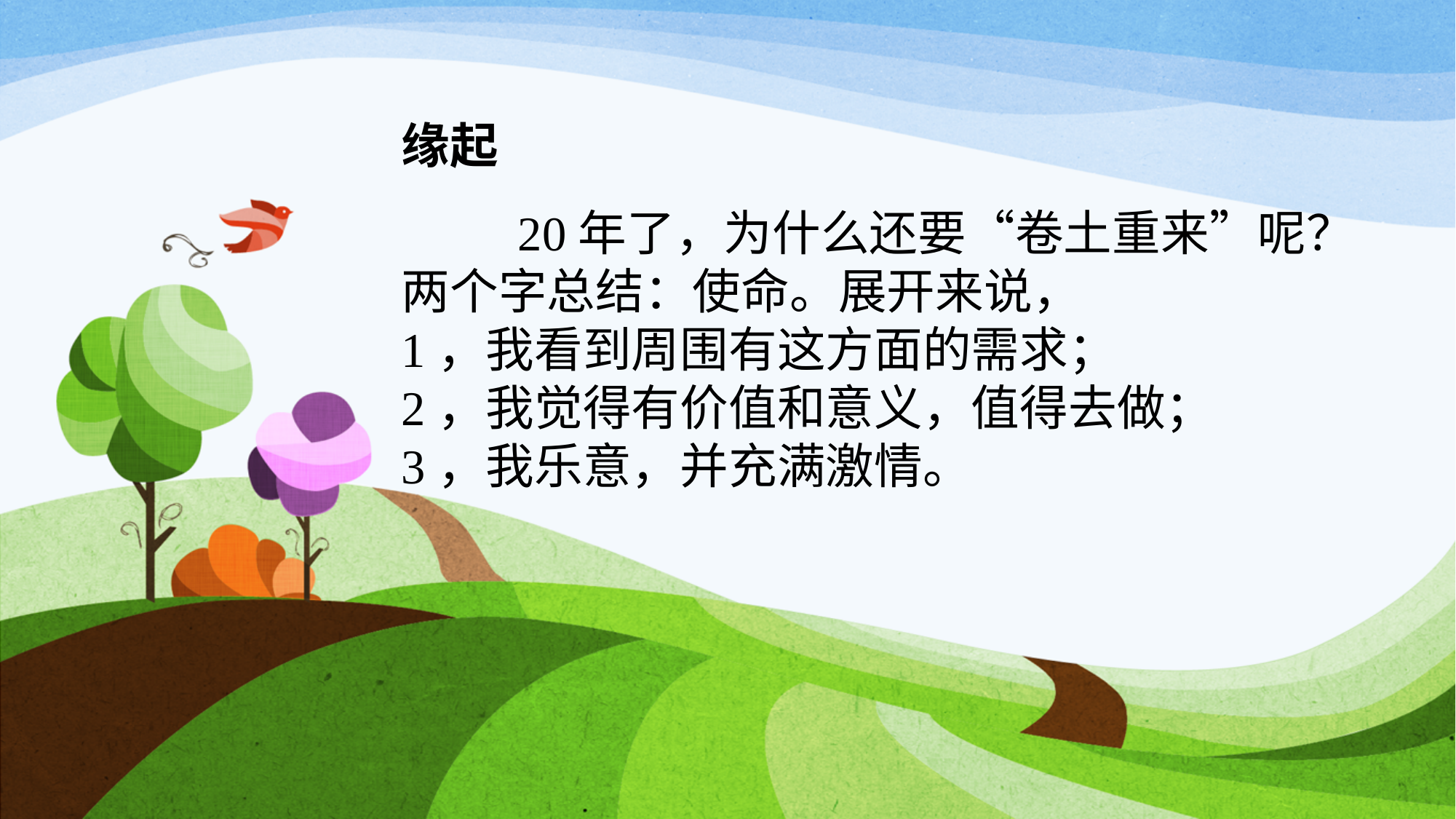

缘起

    20年了，为什么还要“卷土重来”呢？
两个字总结：使命。展开来说，
1，我看到周围有这方面的需求；
2，我觉得有价值和意义，值得去做；
3，我乐意，并充满激情。